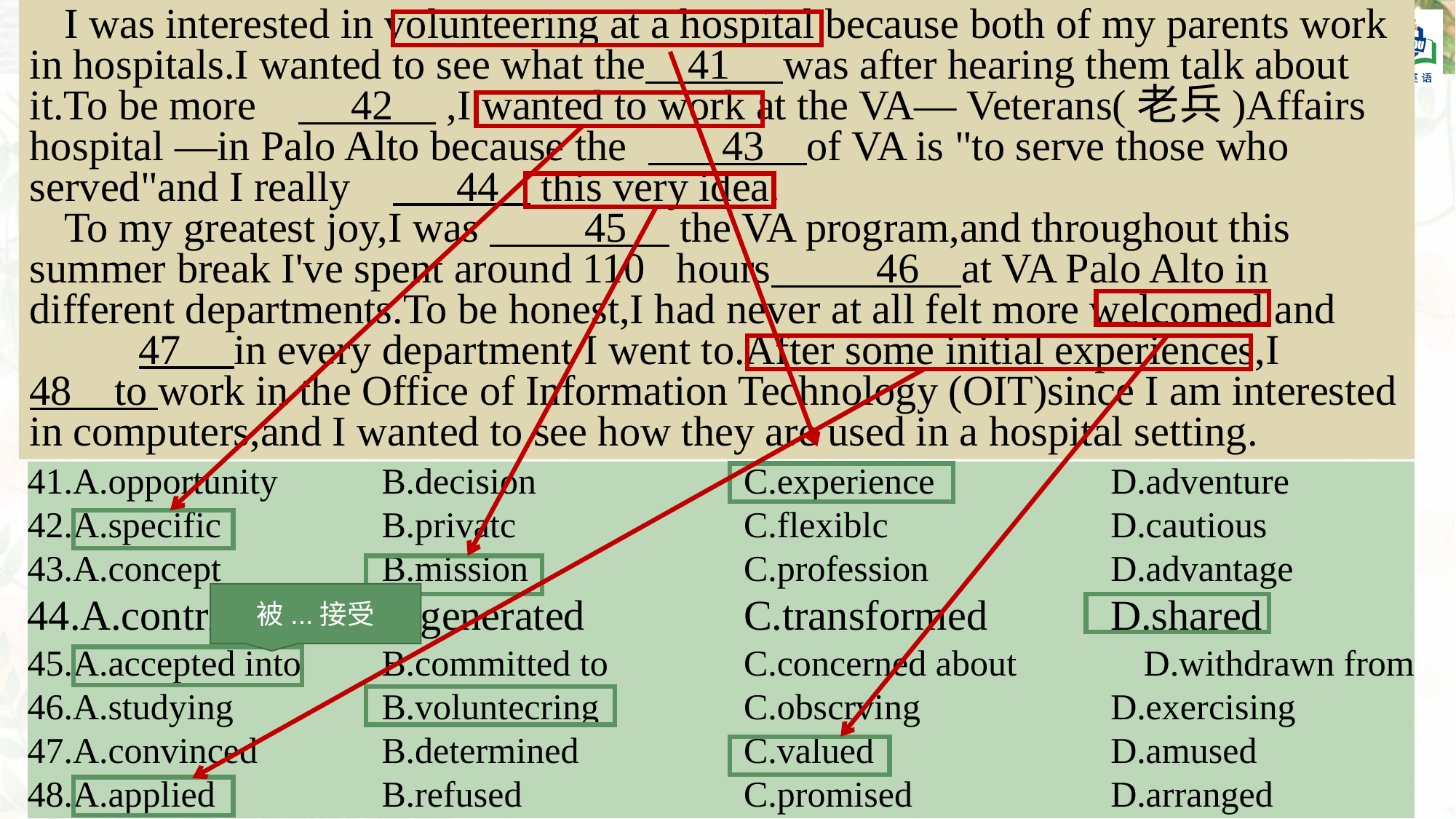

I was interested in volunteering at a hospital because both of my parents work in hospitals.I wanted to see what the    41     was after hearing them talk about it.To be more         42     ,I wanted to work at the VA— Veterans(老兵)Affairs hospital —in Palo Alto because the         43    of VA is "to serve those who served"and I really          44    this very idea.
To my greatest joy,I was          45     the VA program,and throughout this summer break I've spent around 110   hours          46    at VA Palo Alto in different departments.To be honest,I had never at all felt more welcomed and   	47     in every department I went to.After some initial experiences,I         48    to work in the Office of Information Technology (OIT)since I am interested in computers,and I wanted to see how they are used in a hospital setting.

| 41.A.opportunity | B.decision | C.experience | D.adventure |
| --- | --- | --- | --- |
| 42.A.specific | B.privatc | C.flexiblc | D.cautious |
| 43.A.concept | B.mission | C.profession | D.advantage |
| 44.A.contributed | B.generated | C.transformed | D.shared |
| 45.A.accepted into | B.committed to | C.concerned about | D.withdrawn from |
| 46.A.studying | B.voluntecring | C.obscrving | D.exercising |
| 47.A.convinced | B.determined | C.valued | D.amused |
| 48.A.applied | B.refused | C.promised | D.arranged |

被...接受